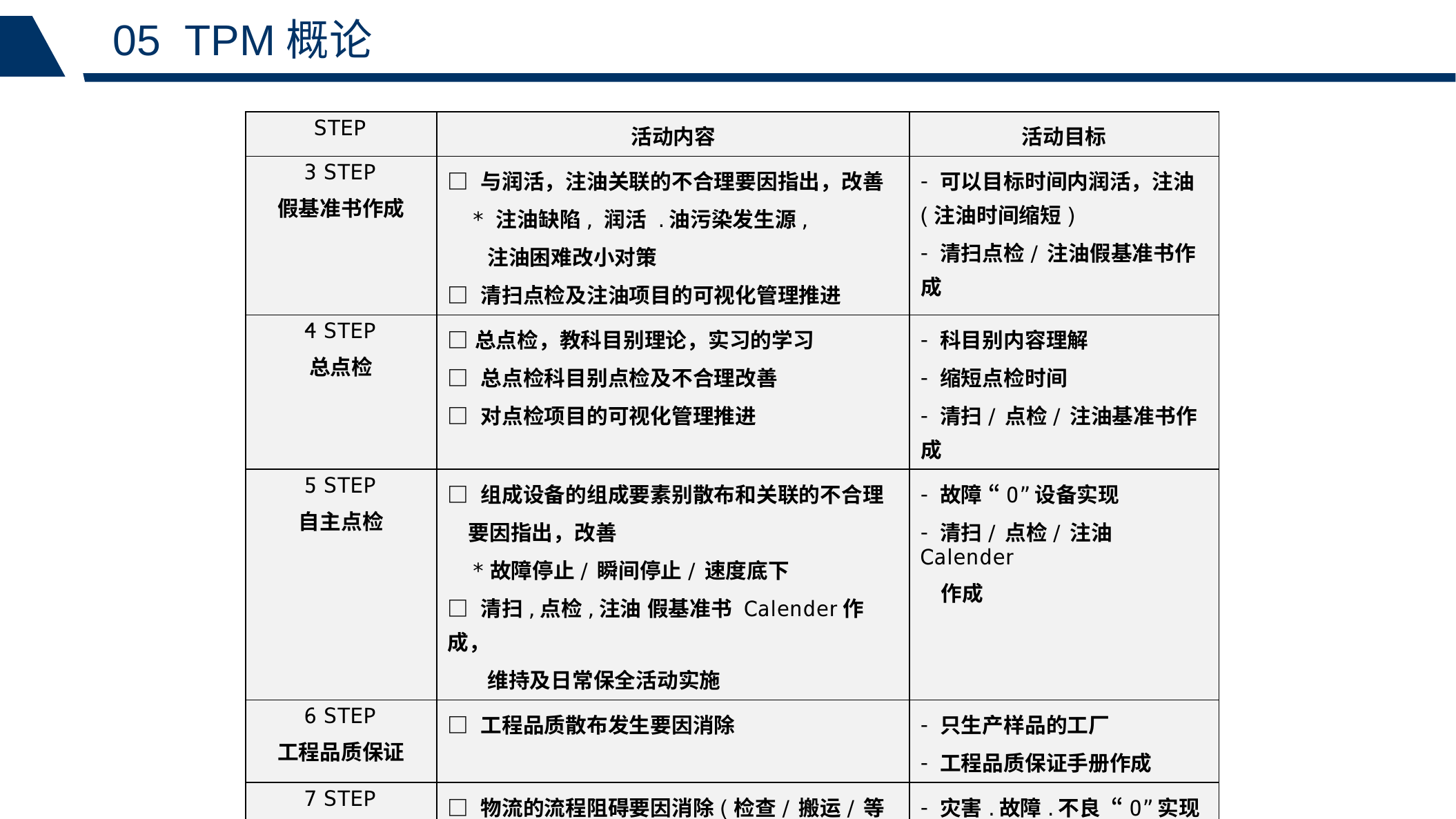

05  TPM概论

| STEP | 活动内容 | 活动目标 |
| --- | --- | --- |
| 3 STEP 假基准书作成 | □ 与润活，注油关联的不合理要因指出，改善 \* 注油缺陷, 润活 .油污染发生源, 注油困难改小对策 □ 清扫点检及注油项目的可视化管理推进 | - 可以目标时间内润活，注油 (注油时间缩短) - 清扫点检/注油假基准书作成 |
| 4 STEP 总点检 | □总点检，教科目别理论，实习的学习 □ 总点检科目别点检及不合理改善 □ 对点检项目的可视化管理推进 | - 科目别内容理解 - 缩短点检时间 - 清扫/点检/注油基准书作成 |
| 5 STEP 自主点检 | □ 组成设备的组成要素别散布和关联的不合理 要因指出，改善 \*故障停止/瞬间停止/速度底下 □ 清扫,点检,注油 假基准书 Calender作成， 维持及日常保全活动实施 | - 故障 “0”设备实现 - 清扫/点检/注油Calender 作成 |
| 6 STEP 工程品质保证 | □ 工程品质散布发生要因消除 | - 只生产样品的工厂 - 工程品质保证手册作成 |
| 7 STEP 自主管理 | □ 物流的流程阻碍要因消除(检查/搬运/等待) □ TPM Level 维持.改善 | - 灾害.故障.不良 “0”实现 - 自主管理手册作成 |